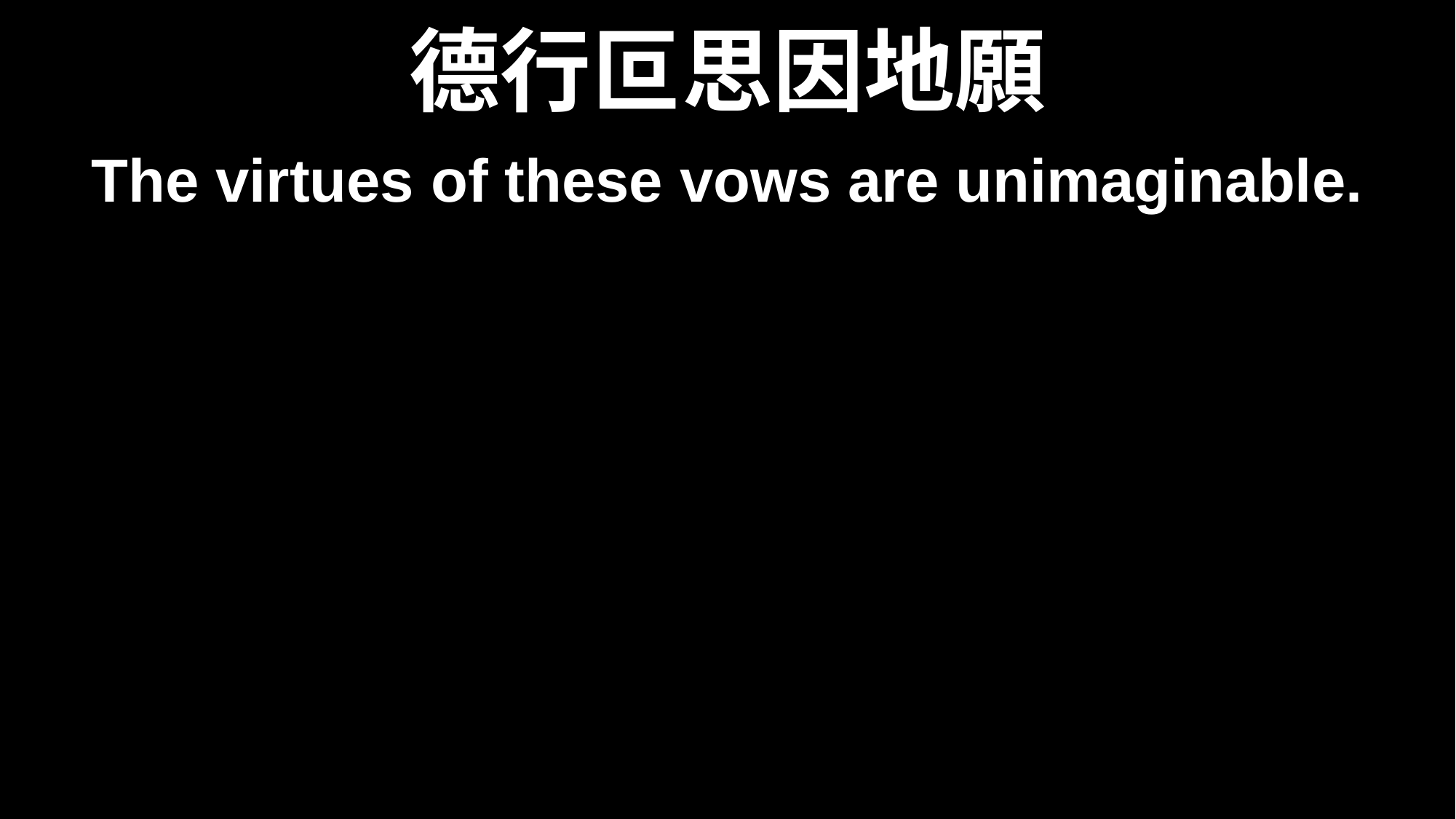

# 德行叵思因地願
The virtues of these vows are unimaginable.